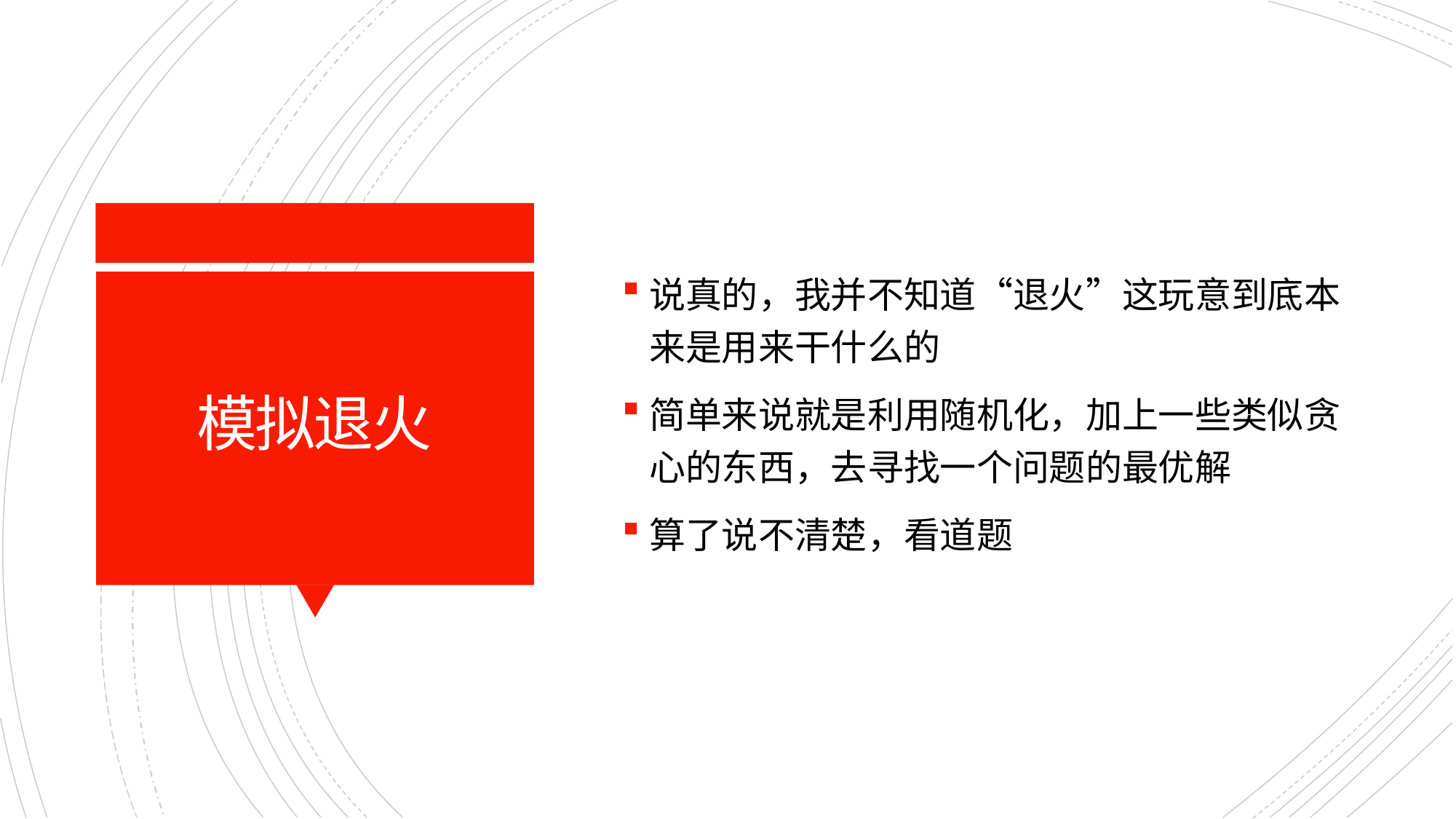

说真的，我并不知道“退火”这玩意到底本来是用来干什么的
简单来说就是利用随机化，加上一些类似贪心的东西，去寻找一个问题的最优解
算了说不清楚，看道题
# 模拟退火